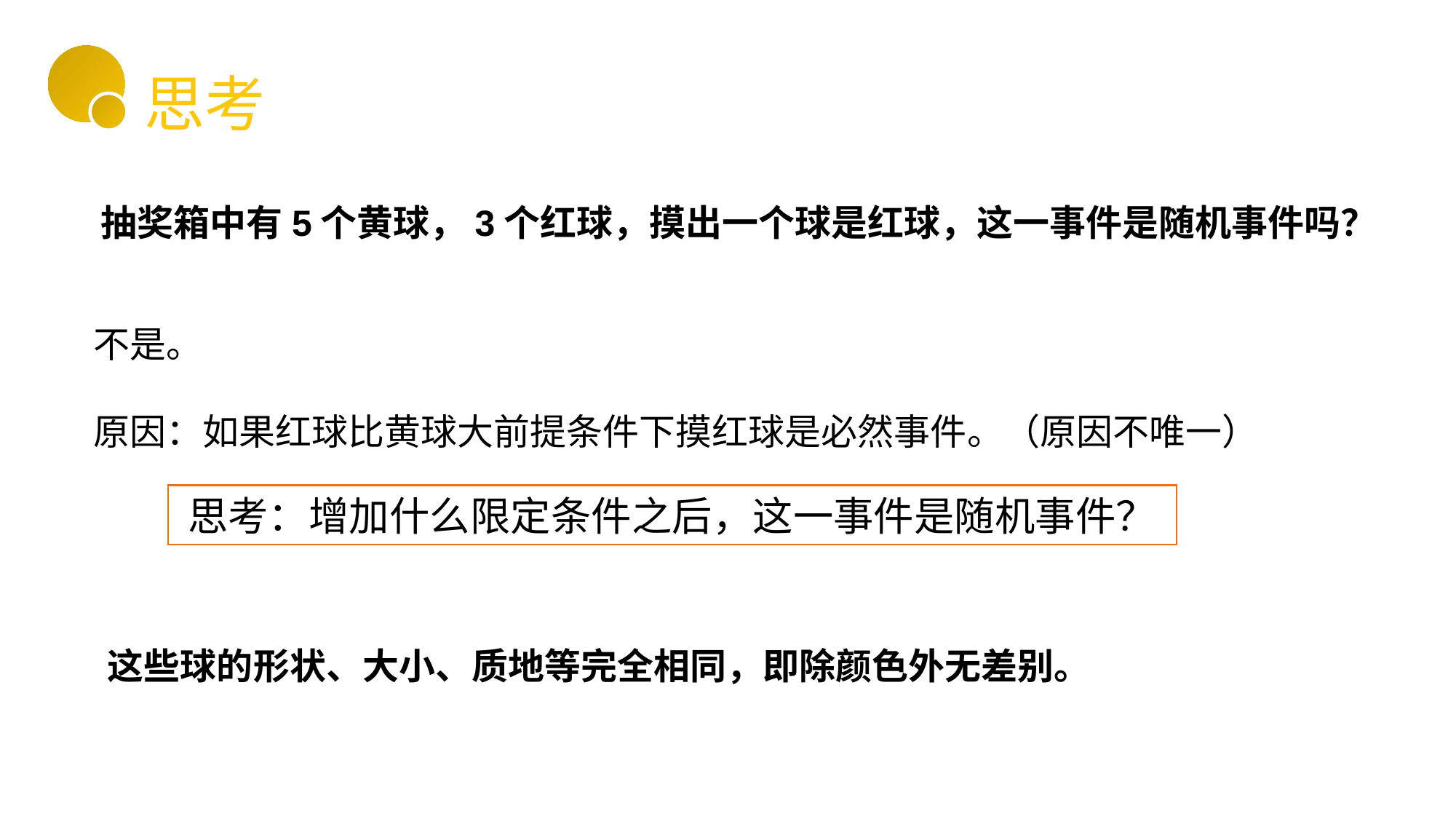

思考
   抽奖箱中有5个黄球，3个红球，摸出一个球是红球，这一事件是随机事件吗？
不是。
原因：如果红球比黄球大前提条件下摸红球是必然事件。（原因不唯一）
思考：增加什么限定条件之后，这一事件是随机事件？
这些球的形状、大小、质地等完全相同，即除颜色外无差别。